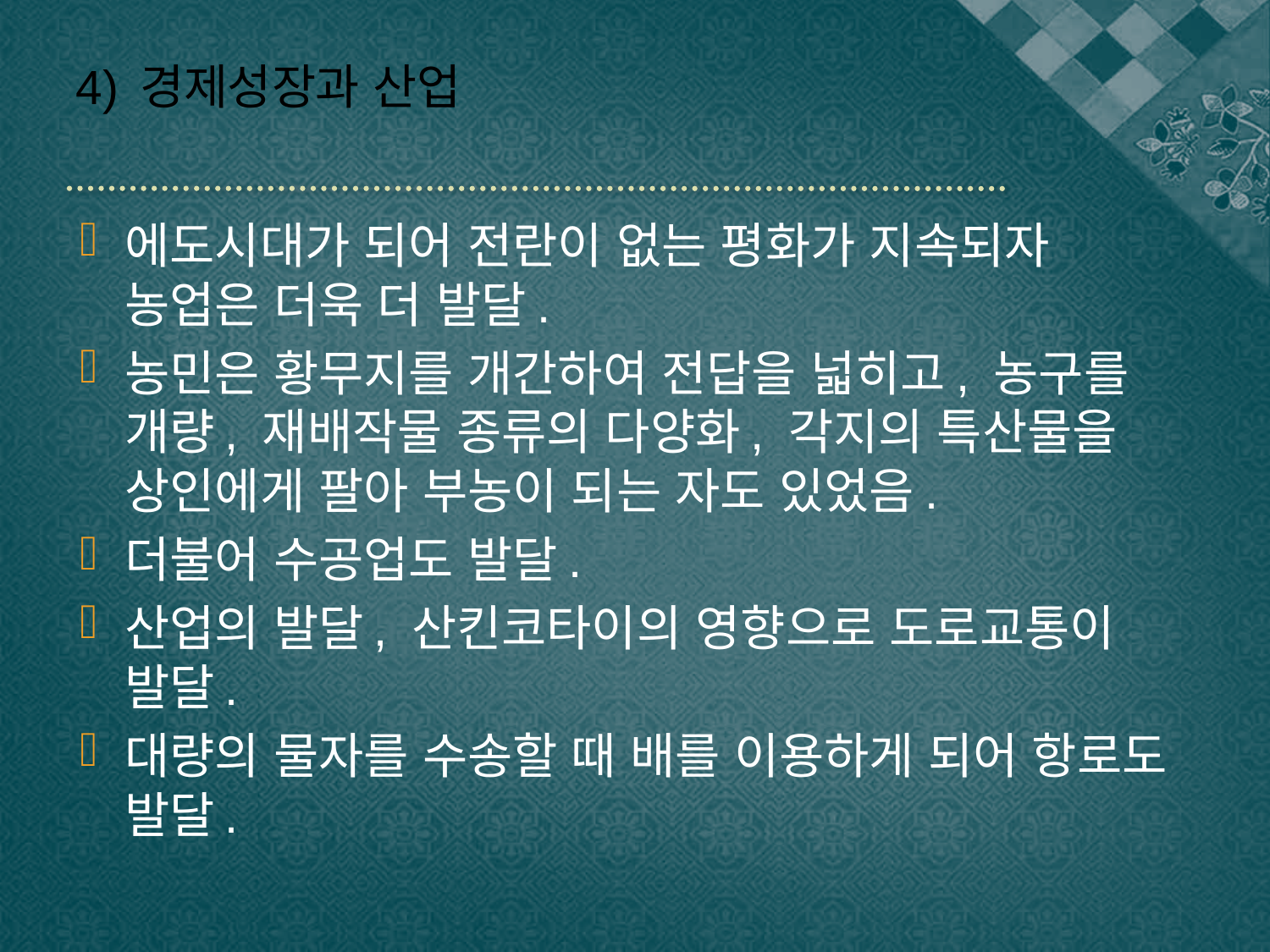

# 4) 경제성장과 산업
에도시대가 되어 전란이 없는 평화가 지속되자 농업은 더욱 더 발달.
농민은 황무지를 개간하여 전답을 넓히고, 농구를 개량, 재배작물 종류의 다양화, 각지의 특산물을 상인에게 팔아 부농이 되는 자도 있었음.
더불어 수공업도 발달.
산업의 발달, 산킨코타이의 영향으로 도로교통이 발달.
대량의 물자를 수송할 때 배를 이용하게 되어 항로도 발달.